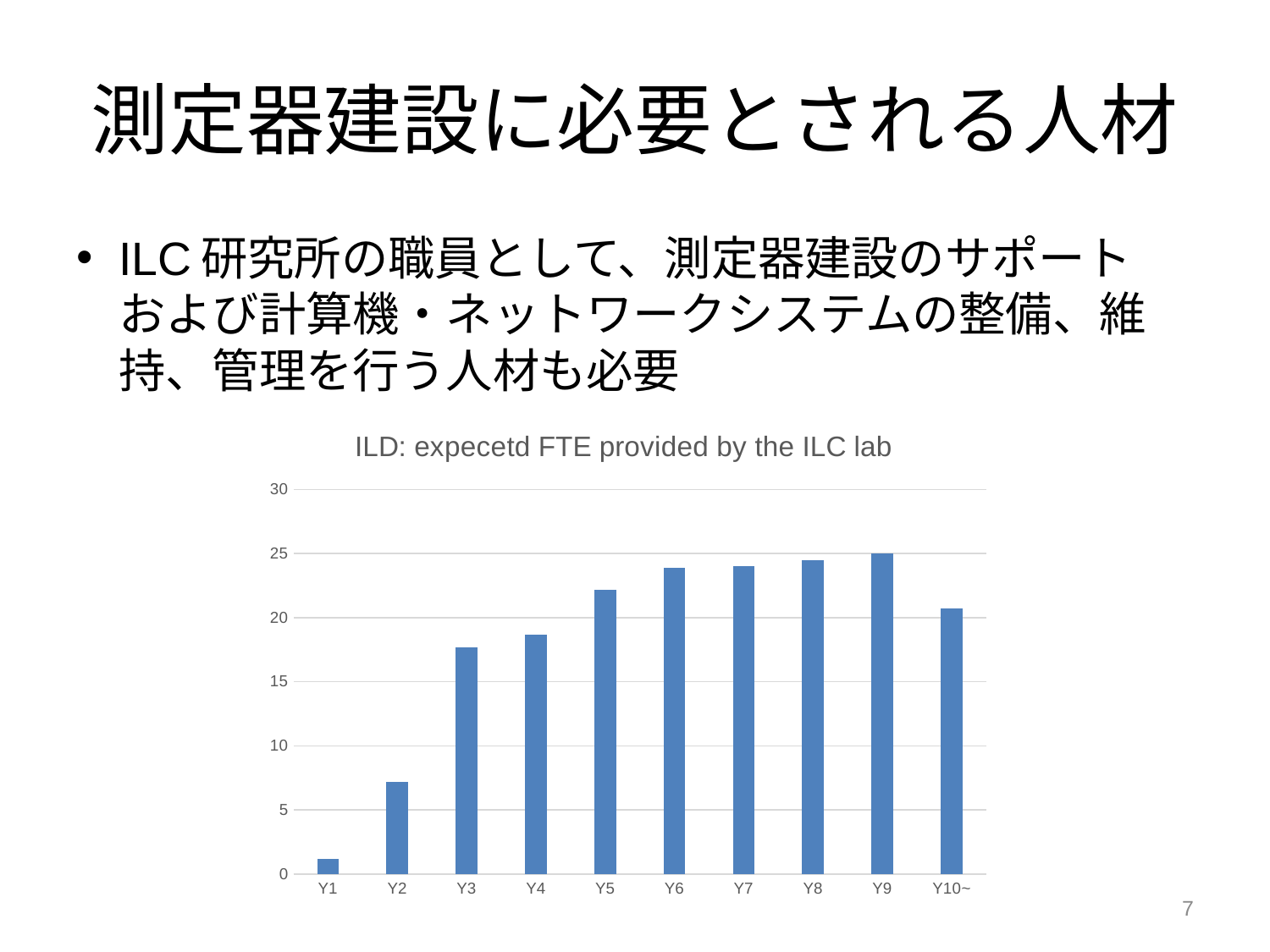

# 測定器建設に必要とされる人材
ILC研究所の職員として、測定器建設のサポートおよび計算機・ネットワークシステムの整備、維持、管理を行う人材も必要

### Chart: ILD: expecetd FTE provided by the ILC lab

| Category | ILD |
|---|---|
| Y1 | 1.2 |
| Y2 | 7.2 |
| Y3 | 17.7 |
| Y4 | 18.7 |
| Y5 | 22.2 |
| Y6 | 23.9 |
| Y7 | 24.0 |
| Y8 | 24.5 |
| Y9 | 25.0 |
| Y10~ | 20.7 |
7